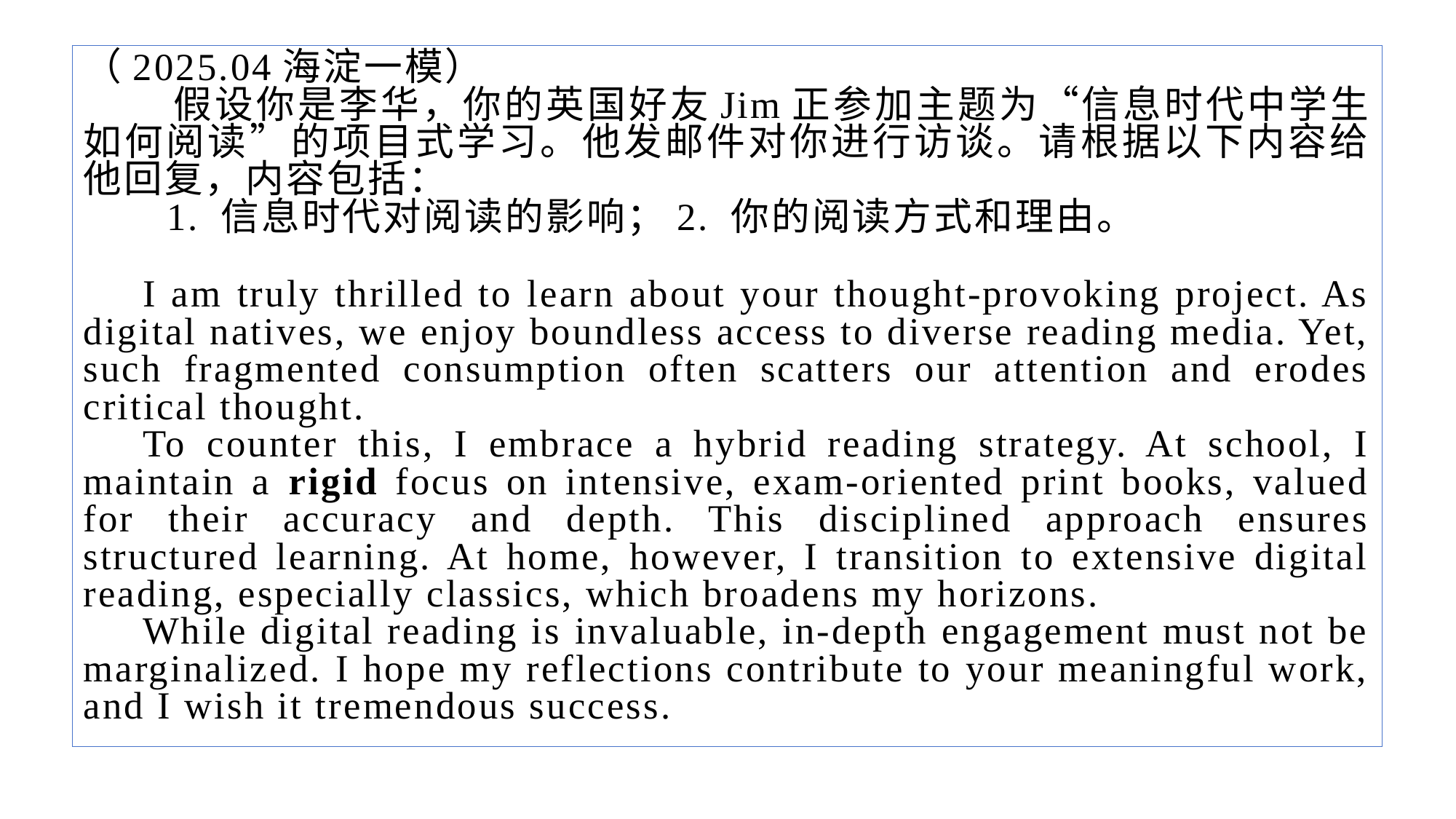

（2025.04海淀一模）
       假设你是李华，你的英国好友Jim正参加主题为“信息时代中学生如何阅读”的项目式学习。他发邮件对你进行访谈。请根据以下内容给他回复，内容包括：
       1. 信息时代对阅读的影响；2. 你的阅读方式和理由。

I am truly thrilled to learn about your thought-provoking project. As digital natives, we enjoy boundless access to diverse reading media. Yet, such fragmented consumption often scatters our attention and erodes critical thought.
To counter this, I embrace a hybrid reading strategy. At school, I maintain a rigid focus on intensive, exam-oriented print books, valued for their accuracy and depth. This disciplined approach ensures structured learning. At home, however, I transition to extensive digital reading, especially classics, which broadens my horizons.
While digital reading is invaluable, in-depth engagement must not be marginalized. I hope my reflections contribute to your meaningful work, and I wish it tremendous success.